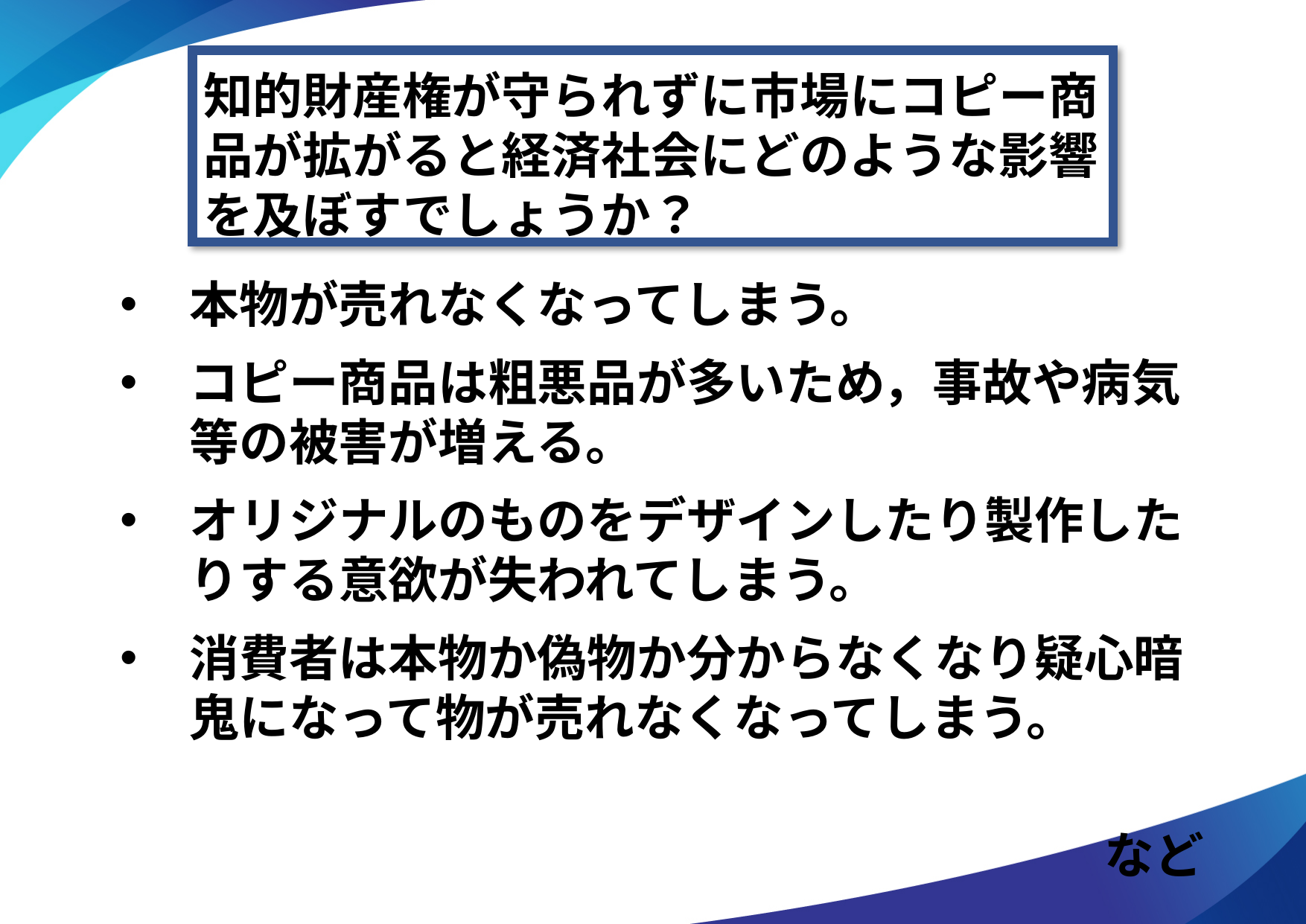

知的財産権が守られずに市場にコピー商品が拡がると経済社会にどのような影響を及ぼすでしょうか？
本物が売れなくなってしまう。
コピー商品は粗悪品が多いため，事故や病気等の被害が増える。
オリジナルのものをデザインしたり製作したりする意欲が失われてしまう。
消費者は本物か偽物か分からなくなり疑心暗鬼になって物が売れなくなってしまう。
など